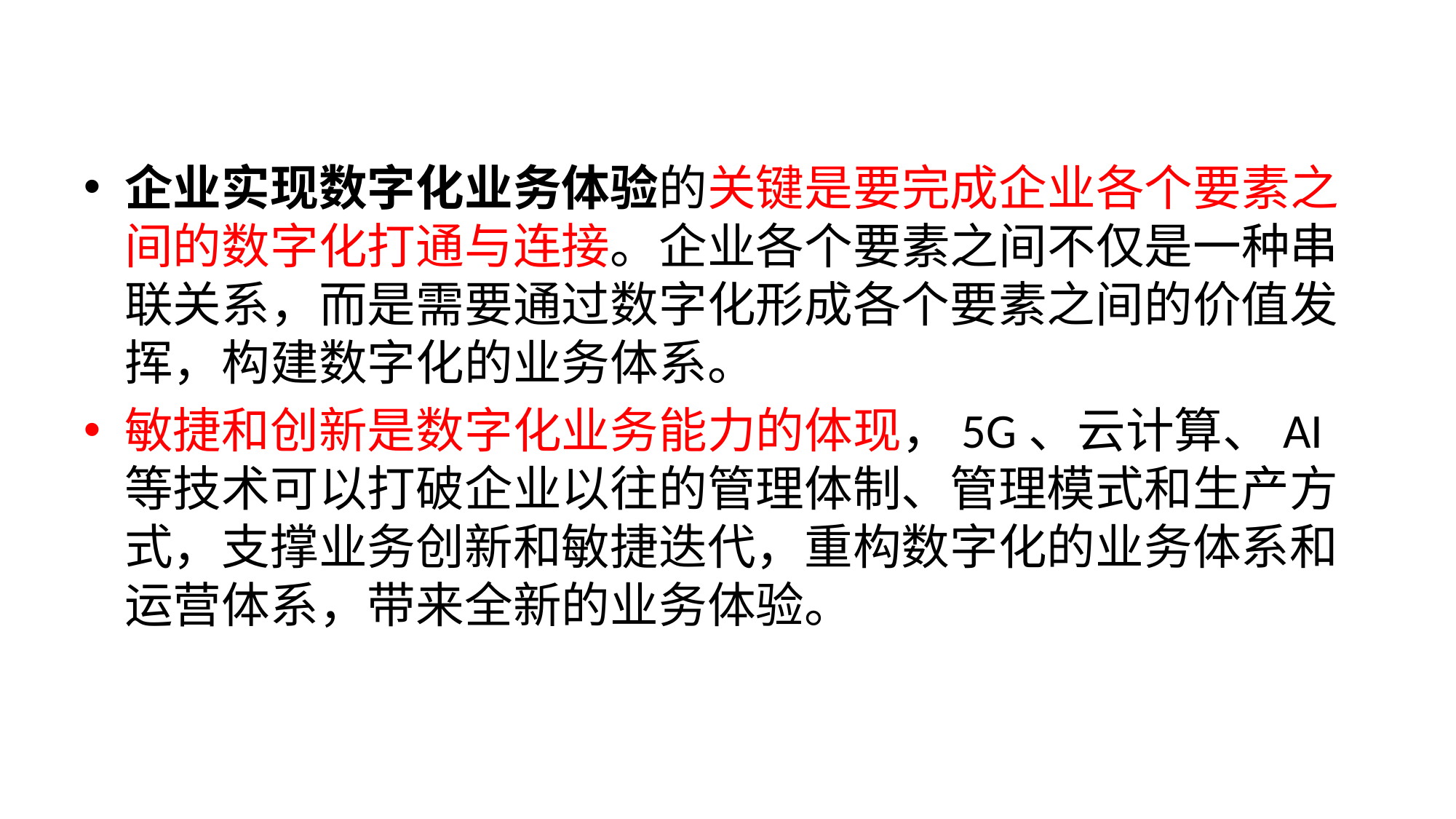

企业实现数字化业务体验的关键是要完成企业各个要素之间的数字化打通与连接。企业各个要素之间不仅是一种串联关系，而是需要通过数字化形成各个要素之间的价值发挥，构建数字化的业务体系。
敏捷和创新是数字化业务能力的体现，5G、云计算、AI 等技术可以打破企业以往的管理体制、管理模式和生产方式，支撑业务创新和敏捷迭代，重构数字化的业务体系和运营体系，带来全新的业务体验。